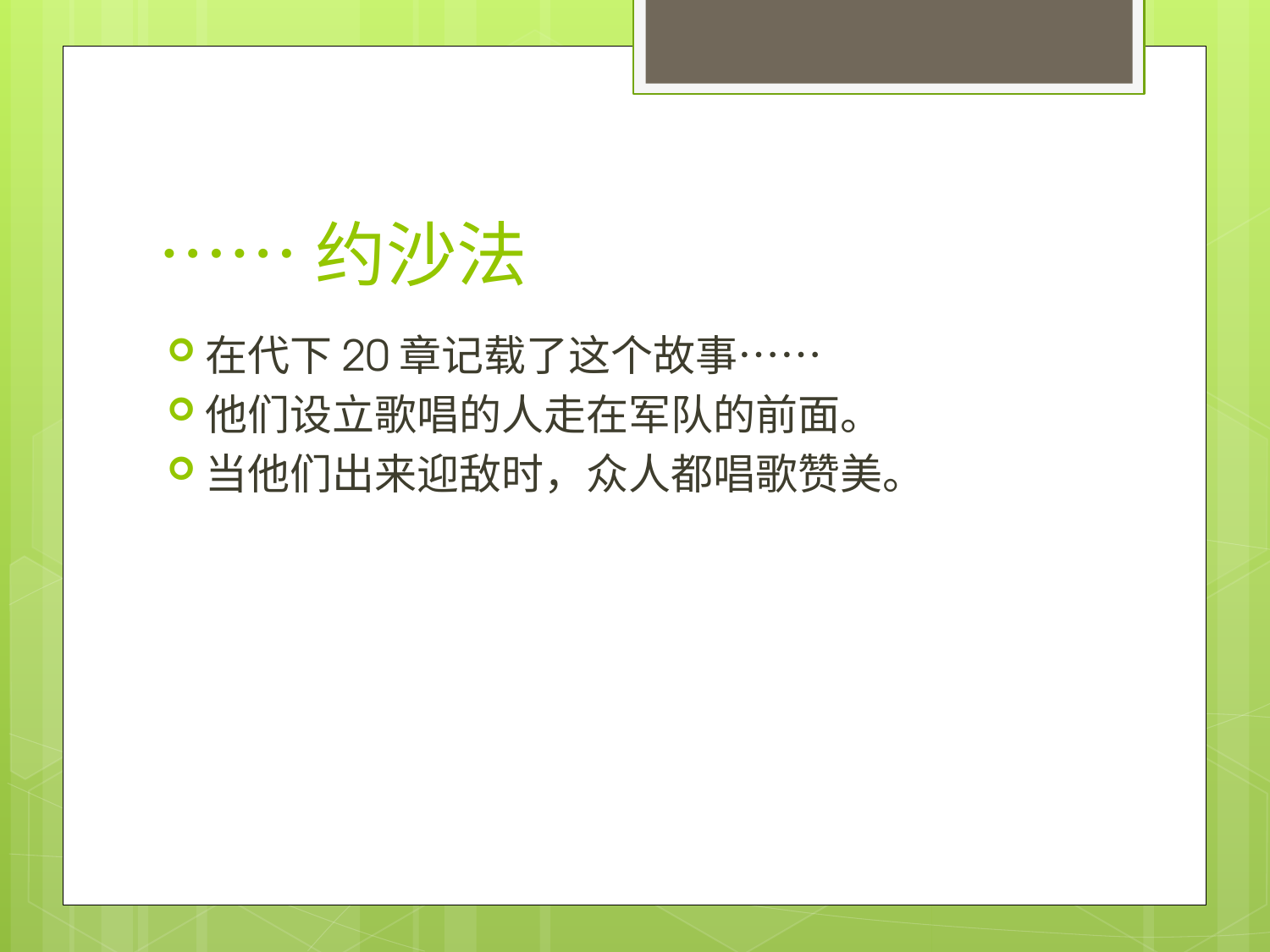

# ……约沙法
在代下20章记载了这个故事……
他们设立歌唱的人走在军队的前面。
当他们出来迎敌时，众人都唱歌赞美。